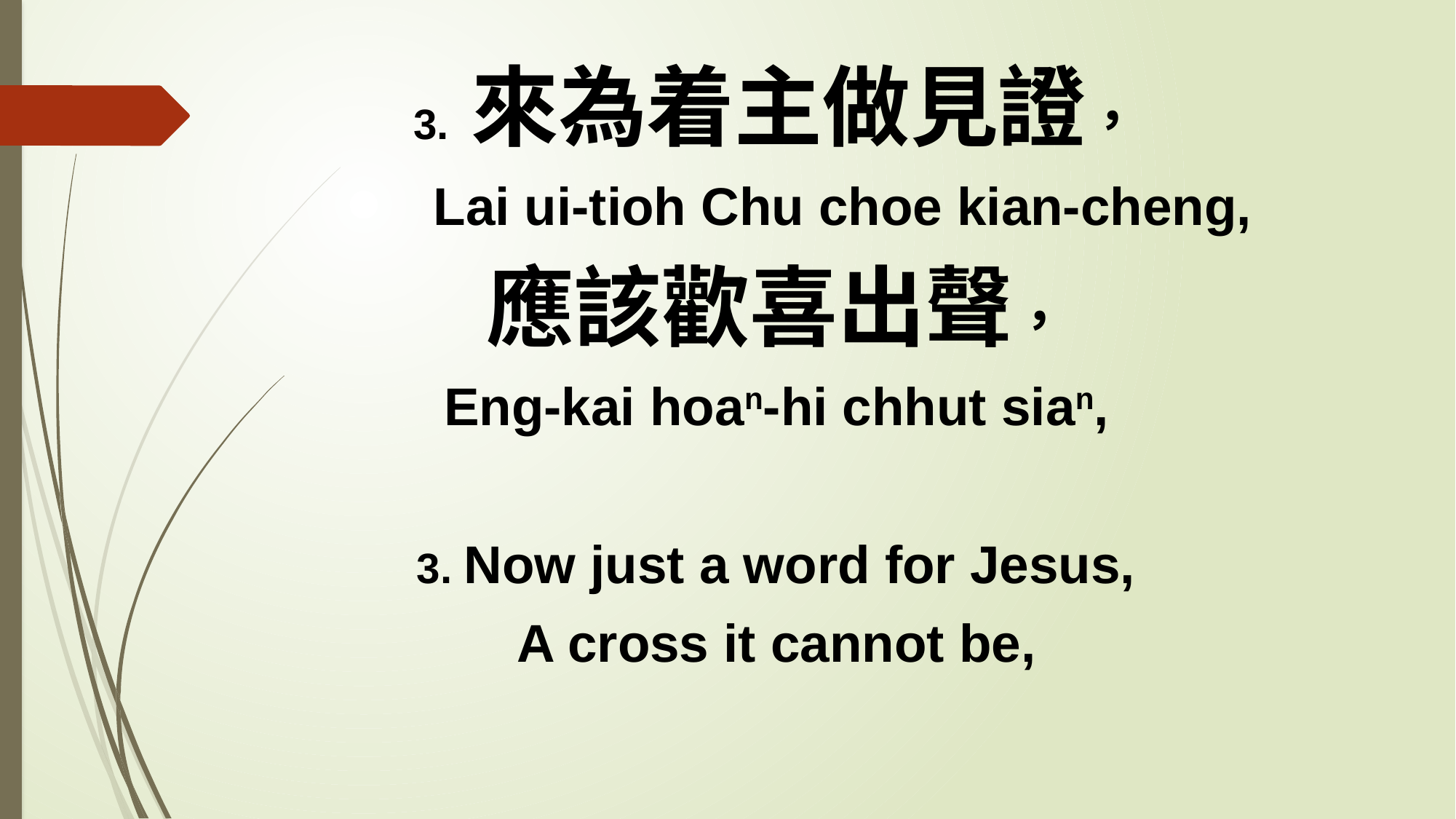

3. 來為着主做見證，
         Lai ui-tioh Chu choe kian-cheng,
應該歡喜出聲，
Eng-kai hoan-hi chhut sian,

3. Now just a word for Jesus,
A cross it cannot be,